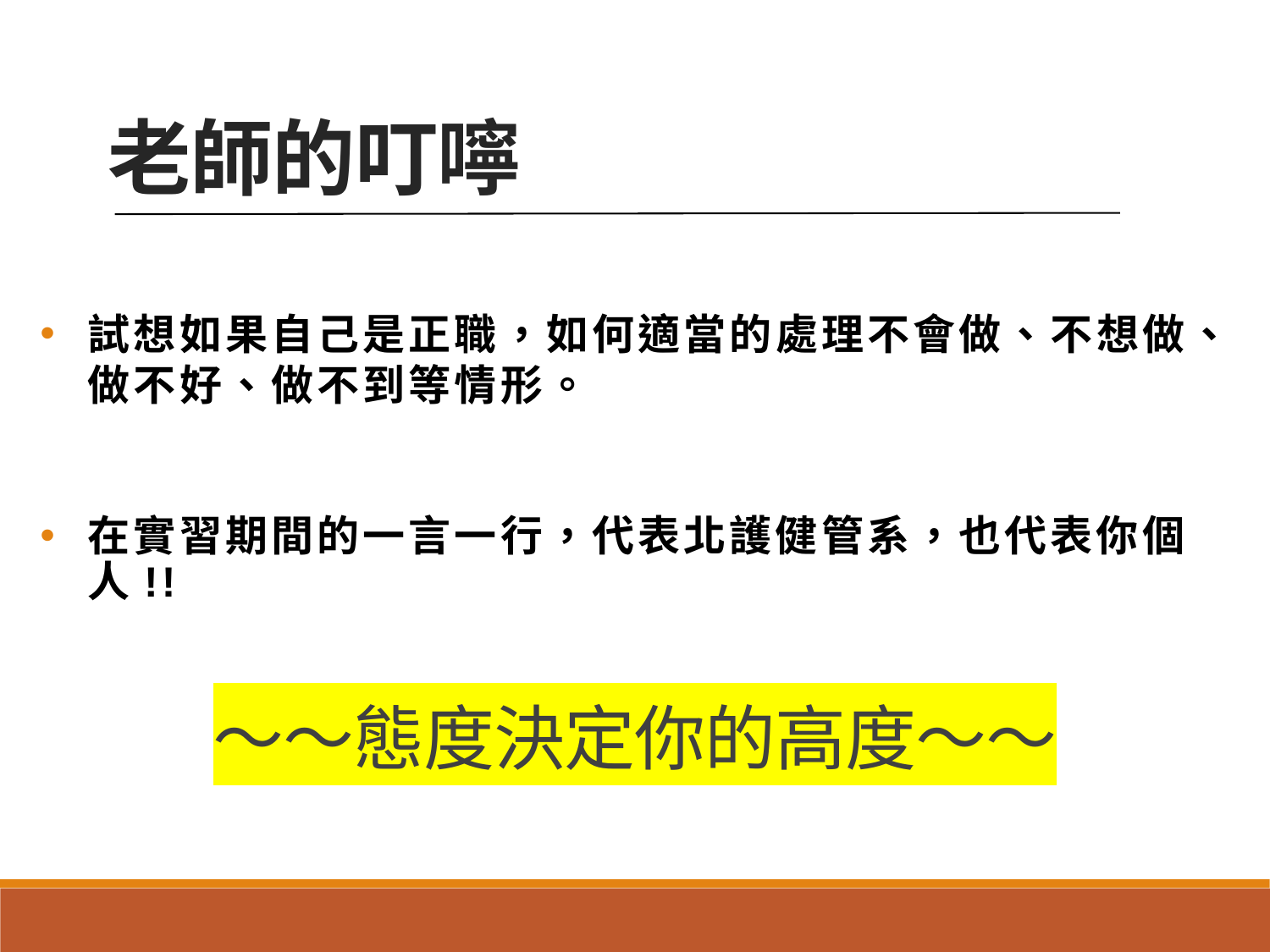

老師的叮嚀
試想如果自己是正職，如何適當的處理不會做、不想做、做不好、做不到等情形。
在實習期間的一言一行，代表北護健管系，也代表你個人!!
〜〜態度決定你的高度〜〜